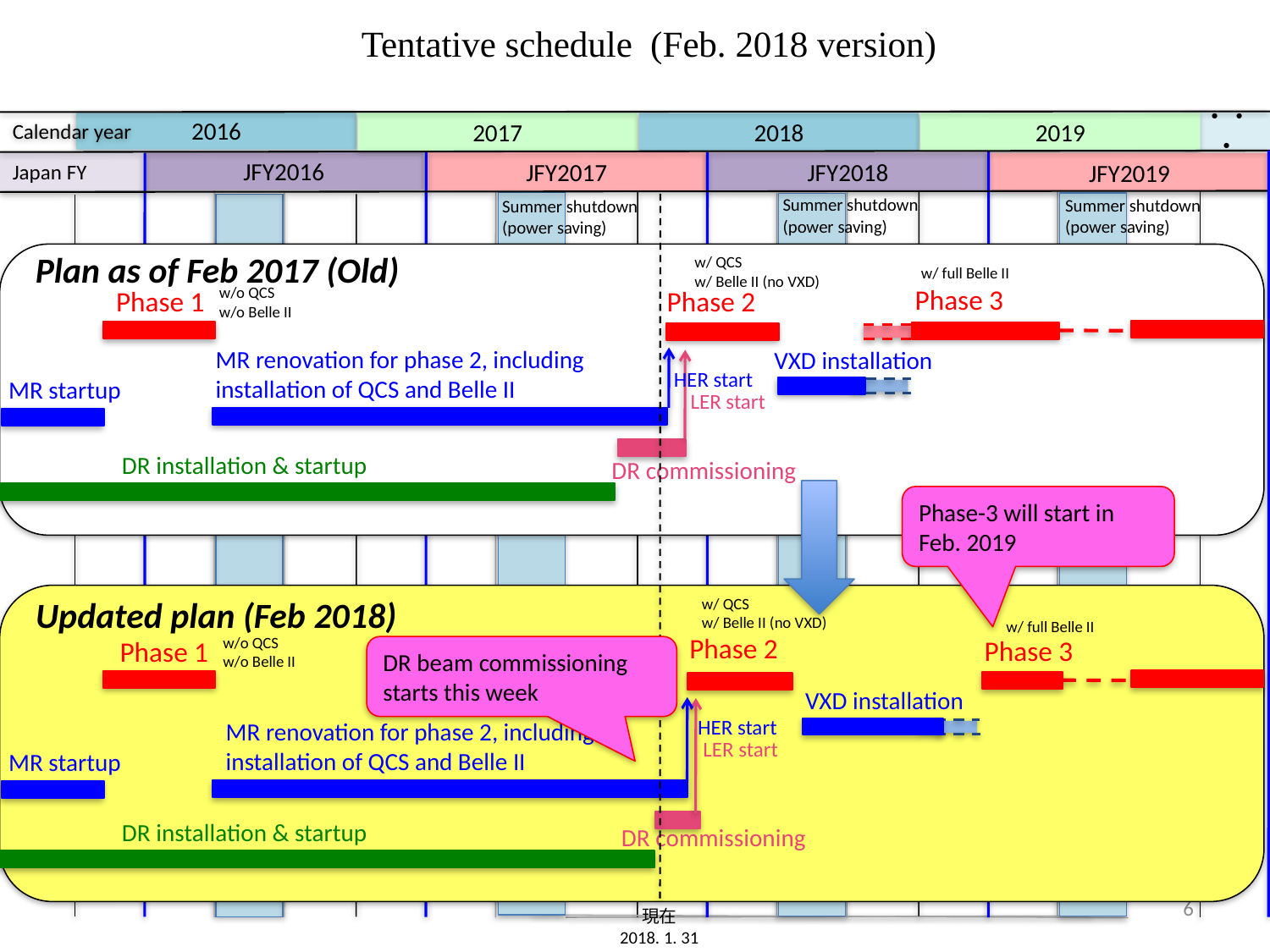

# Tentative schedule  (Feb. 2018 version)
Calendar year
2016
・・・
2017
2018
2019
JFY2016
JFY2017
Japan FY
JFY2018
JFY2019
Summer shutdown
(power saving)
Summer shutdown
(power saving)
Summer shutdown
(power saving)

Plan as of Feb 2017 (Old)

w/ QCS
w/ Belle II (no VXD)
w/ full Belle II
Phase 3
w/o QCS
w/o Belle II
Phase 2
Phase 1

MR renovation for phase 2, including
installation of QCS and Belle II
VXD installation
HER start
MR startup

LER start

DR installation & startup
DR commissioning

Phase-3 will start in Feb. 2019

Updated plan (Feb 2018)
w/ QCS
w/ Belle II (no VXD)
w/ full Belle II
Phase 2
w/o QCS
w/o Belle II
Phase 3
Phase 1
DR beam commissioning starts this week

VXD installation
HER start
MR renovation for phase 2, including
installation of QCS and Belle II

LER start
MR startup

DR installation & startup

DR commissioning

6
現在
2018. 1. 31